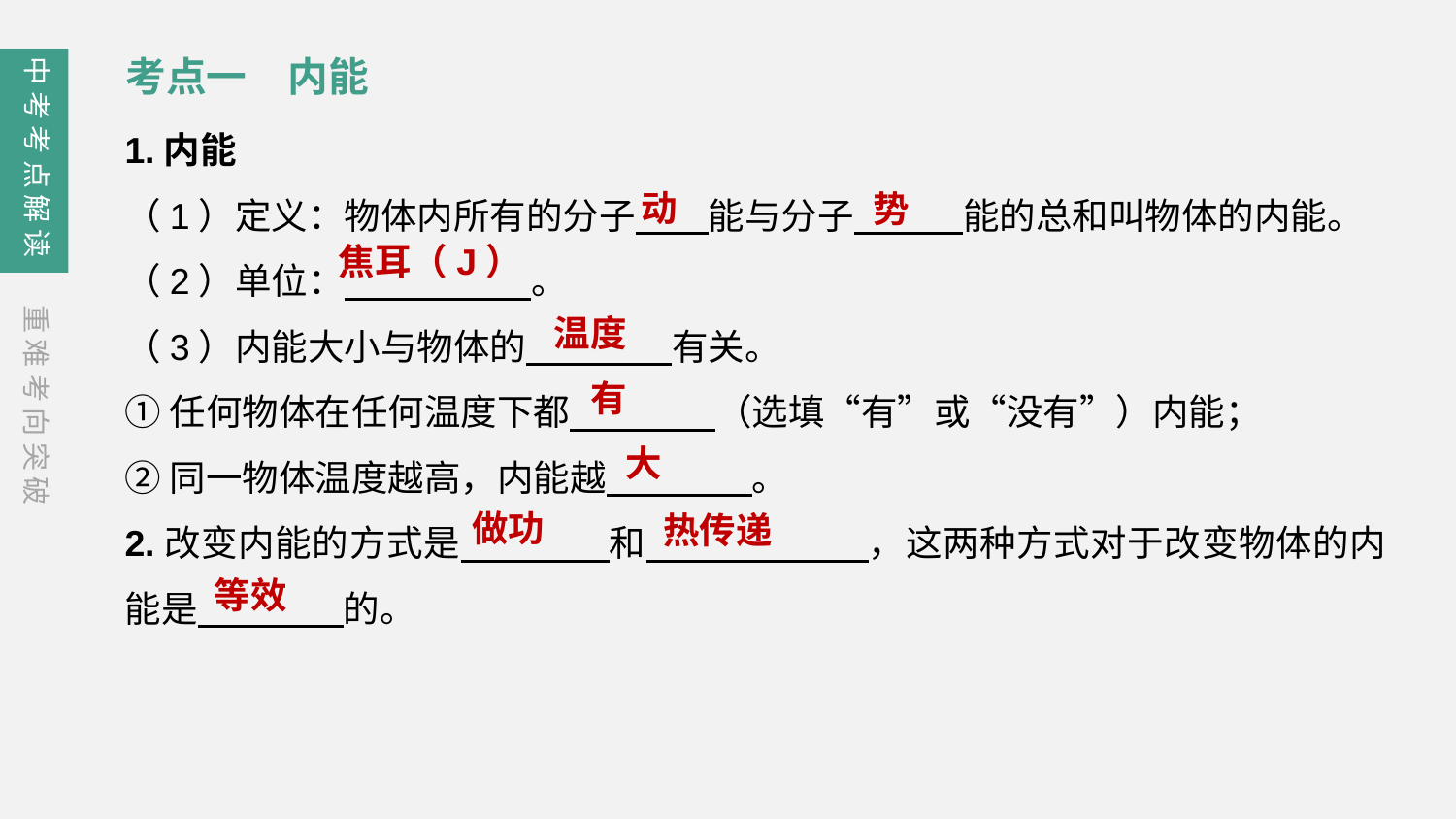

考点一　内能
中考考点解读

1.内能
（1）定义：物体内所有的分子　　能与分子　　　能的总和叫物体的内能。
（2）单位：　　　     　。
（3）内能大小与物体的　　　　有关。
①任何物体在任何温度下都　　　　（选填“有”或“没有”）内能；
②同一物体温度越高，内能越　　　　。
2.改变内能的方式是　　　　和　　　　　　，这两种方式对于改变物体的内能是　　　　的。
动
势
焦耳（J）
重难考向突破
温度
有
大
做功
热传递
等效